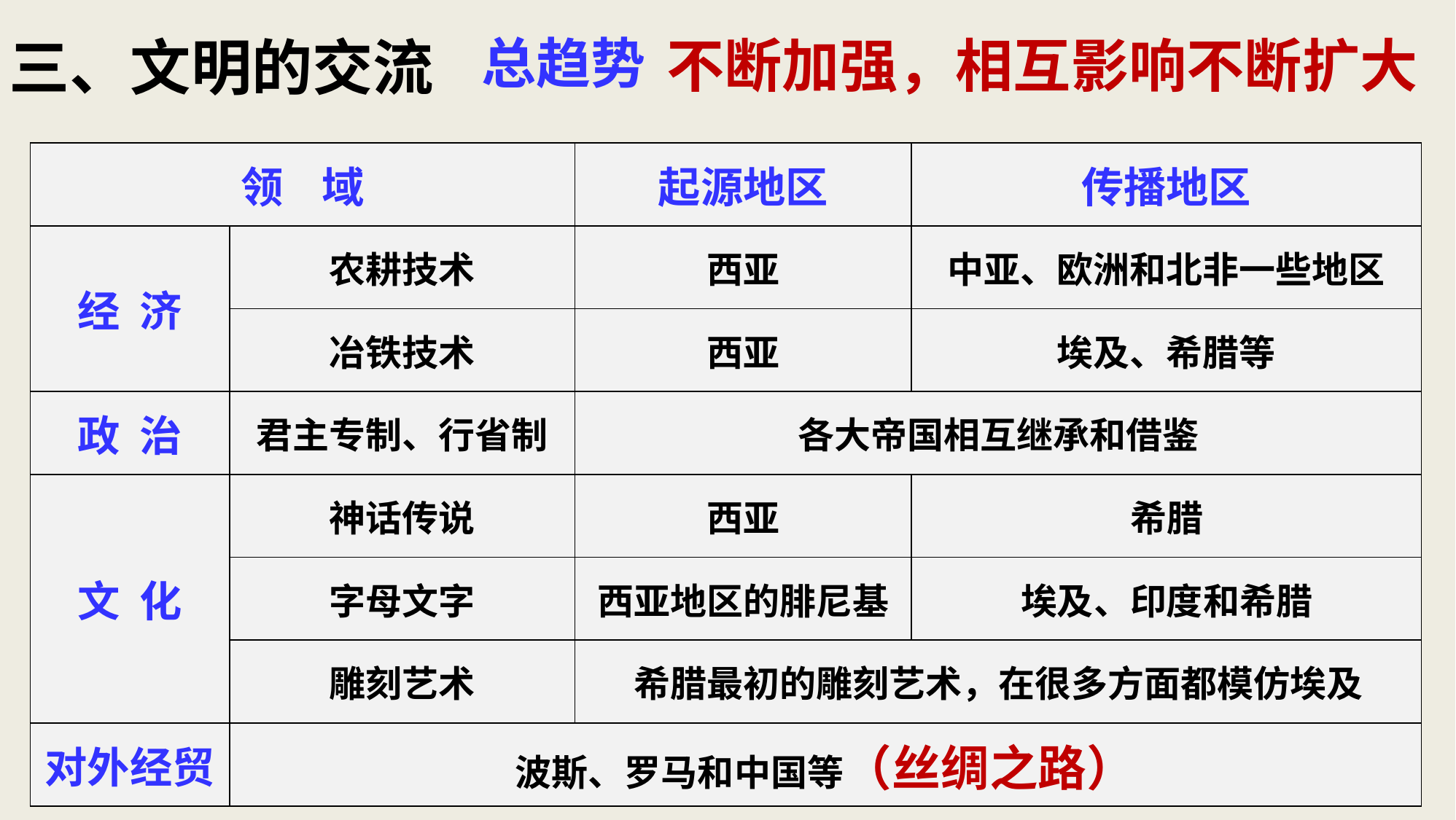

不断加强，相互影响不断扩大
总趋势
三、文明的交流
| 领 域 |  | 起源地区 | 传播地区 |
| --- | --- | --- | --- |
| 经 济 | 农耕技术 | 西亚 | 中亚、欧洲和北非一些地区 |
|  | 冶铁技术 | 西亚 | 埃及、希腊等 |
| 政 治 | 君主专制、行省制 | 各大帝国相互继承和借鉴 |  |
| 文 化 | 神话传说 | 西亚 | 希腊 |
|  | 字母文字 | 西亚地区的腓尼基 | 埃及、印度和希腊 |
|  | 雕刻艺术 | 希腊最初的雕刻艺术，在很多方面都模仿埃及 |  |
| 对外经贸 | 波斯、罗马和中国等（丝绸之路） |  |  |